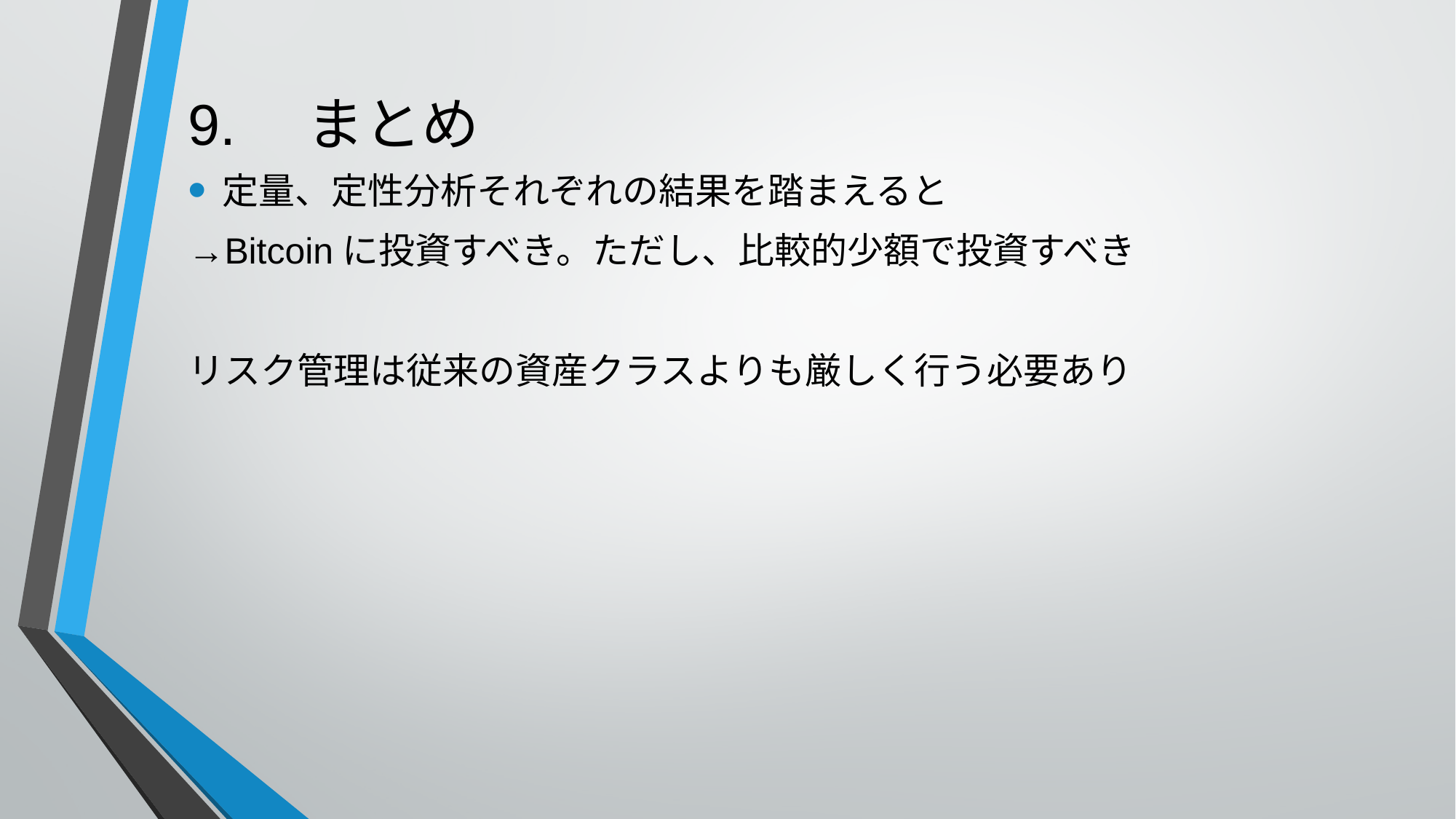

# 9.　まとめ
定量、定性分析それぞれの結果を踏まえると
→Bitcoinに投資すべき。ただし、比較的少額で投資すべき

リスク管理は従来の資産クラスよりも厳しく行う必要あり